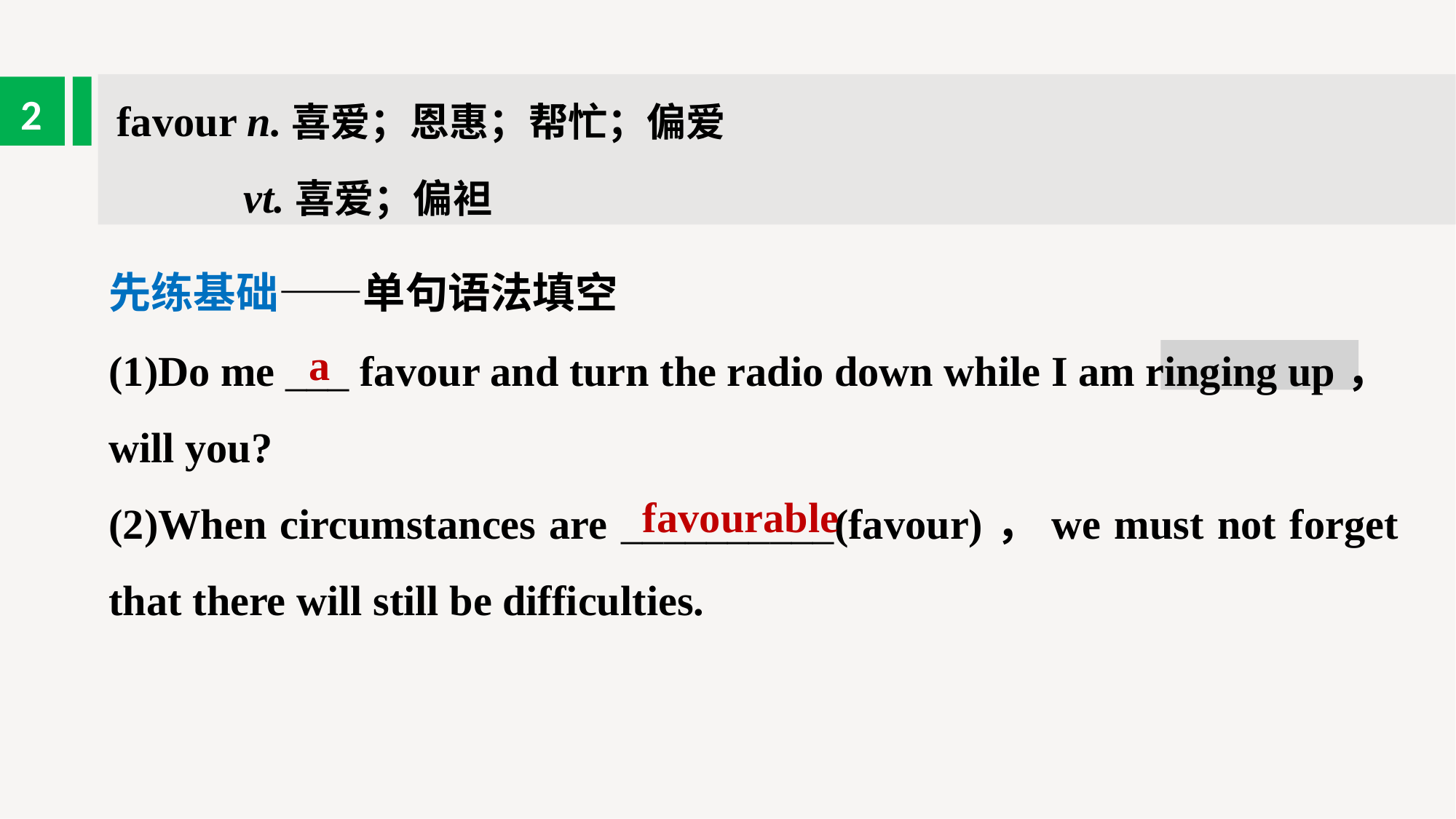

favour n.喜爱；恩惠；帮忙；偏爱
            vt.喜爱；偏袒

2
先练基础——单句语法填空
(1)Do me ___ favour and turn the radio down while I am ringing up，will you?
(2)When circumstances are __________(favour)，we must not forget that there will still be difficulties.
a

favourable